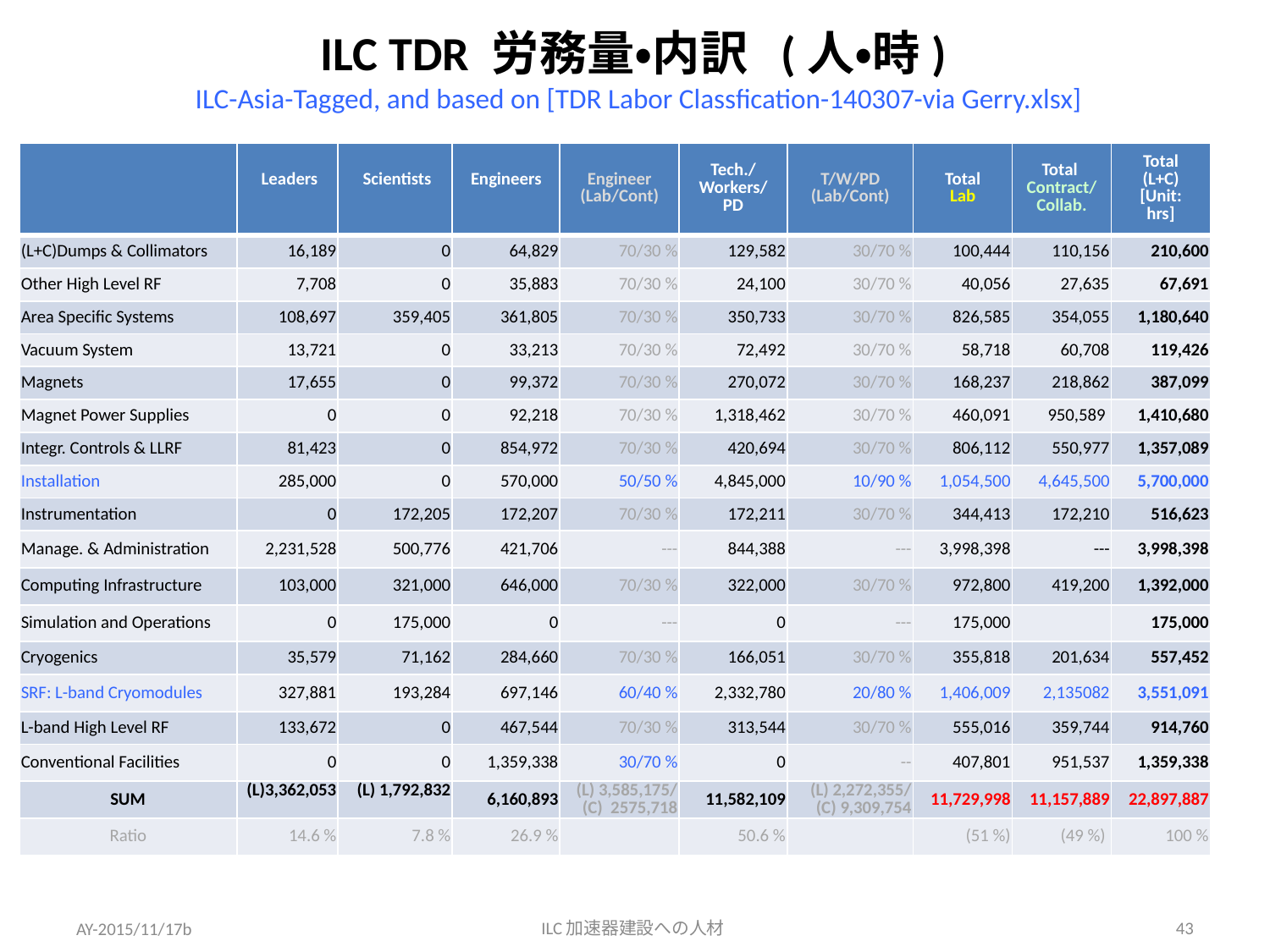

# ILC TDR 労務量・内訳  (人・時) ILC-Asia-Tagged, and based on [TDR Labor Classfication-140307-via Gerry.xlsx]
|  | Leaders | Scientists | Engineers | Engineer (Lab/Cont) | Tech./Workers/PD | T/W/PD (Lab/Cont) | Total Lab | Total Contract/Collab. | Total (L+C) [Unit: hrs] |
| --- | --- | --- | --- | --- | --- | --- | --- | --- | --- |
| (L+C)Dumps & Collimators | 16,189 | 0 | 64,829 | 70/30 % | 129,582 | 30/70 % | 100,444 | 110,156 | 210,600 |
| Other High Level RF | 7,708 | 0 | 35,883 | 70/30 % | 24,100 | 30/70 % | 40,056 | 27,635 | 67,691 |
| Area Specific Systems | 108,697 | 359,405 | 361,805 | 70/30 % | 350,733 | 30/70 % | 826,585 | 354,055 | 1,180,640 |
| Vacuum System | 13,721 | 0 | 33,213 | 70/30 % | 72,492 | 30/70 % | 58,718 | 60,708 | 119,426 |
| Magnets | 17,655 | 0 | 99,372 | 70/30 % | 270,072 | 30/70 % | 168,237 | 218,862 | 387,099 |
| Magnet Power Supplies | 0 | 0 | 92,218 | 70/30 % | 1,318,462 | 30/70 % | 460,091 | 950,589 | 1,410,680 |
| Integr. Controls & LLRF | 81,423 | 0 | 854,972 | 70/30 % | 420,694 | 30/70 % | 806,112 | 550,977 | 1,357,089 |
| Installation | 285,000 | 0 | 570,000 | 50/50 % | 4,845,000 | 10/90 % | 1,054,500 | 4,645,500 | 5,700,000 |
| Instrumentation | 0 | 172,205 | 172,207 | 70/30 % | 172,211 | 30/70 % | 344,413 | 172,210 | 516,623 |
| Manage. & Administration | 2,231,528 | 500,776 | 421,706 | --- | 844,388 | --- | 3,998,398 | --- | 3,998,398 |
| Computing Infrastructure | 103,000 | 321,000 | 646,000 | 70/30 % | 322,000 | 30/70 % | 972,800 | 419,200 | 1,392,000 |
| Simulation and Operations | 0 | 175,000 | 0 | --- | 0 | --- | 175,000 |  | 175,000 |
| Cryogenics | 35,579 | 71,162 | 284,660 | 70/30 % | 166,051 | 30/70 % | 355,818 | 201,634 | 557,452 |
| SRF: L-band Cryomodules | 327,881 | 193,284 | 697,146 | 60/40 % | 2,332,780 | 20/80 % | 1,406,009 | 2,135082 | 3,551,091 |
| L-band High Level RF | 133,672 | 0 | 467,544 | 70/30 % | 313,544 | 30/70 % | 555,016 | 359,744 | 914,760 |
| Conventional Facilities | 0 | 0 | 1,359,338 | 30/70 % | 0 | -- | 407,801 | 951,537 | 1,359,338 |
| SUM | (L)3,362,053 | (L) 1,792,832 | 6,160,893 | (L) 3,585,175/ (C) 2575,718 | 11,582,109 | (L) 2,272,355/ (C) 9,309,754 | 11,729,998 | 11,157,889 | 22,897,887 |
| Ratio | 14.6 % | 7.8 % | 26.9 % |  | 50.6 % |  | (51 %) | (49 %) | 100 % |
ILC加速器建設への人材
43
AY-2015/11/17b